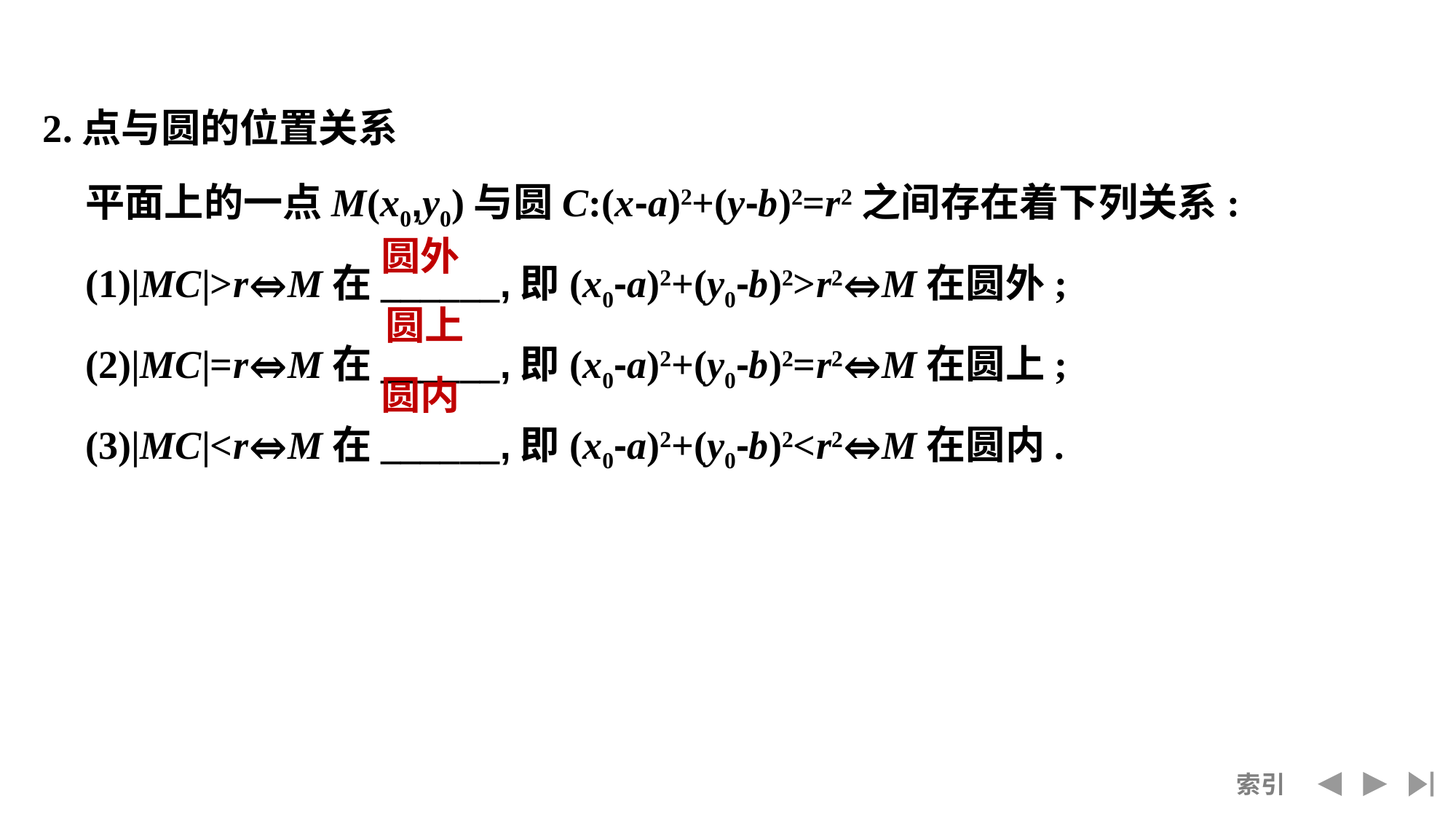

2.点与圆的位置关系
平面上的一点M(x0,y0)与圆C:(x-a)2+(y-b)2=r2之间存在着下列关系:
(1)|MC|>r⇔M在______,即(x0-a)2+(y0-b)2>r2⇔M在圆外;
(2)|MC|=r⇔M在______,即(x0-a)2+(y0-b)2=r2⇔M在圆上;
(3)|MC|<r⇔M在______,即(x0-a)2+(y0-b)2<r2⇔M在圆内.
圆外
圆上
圆内